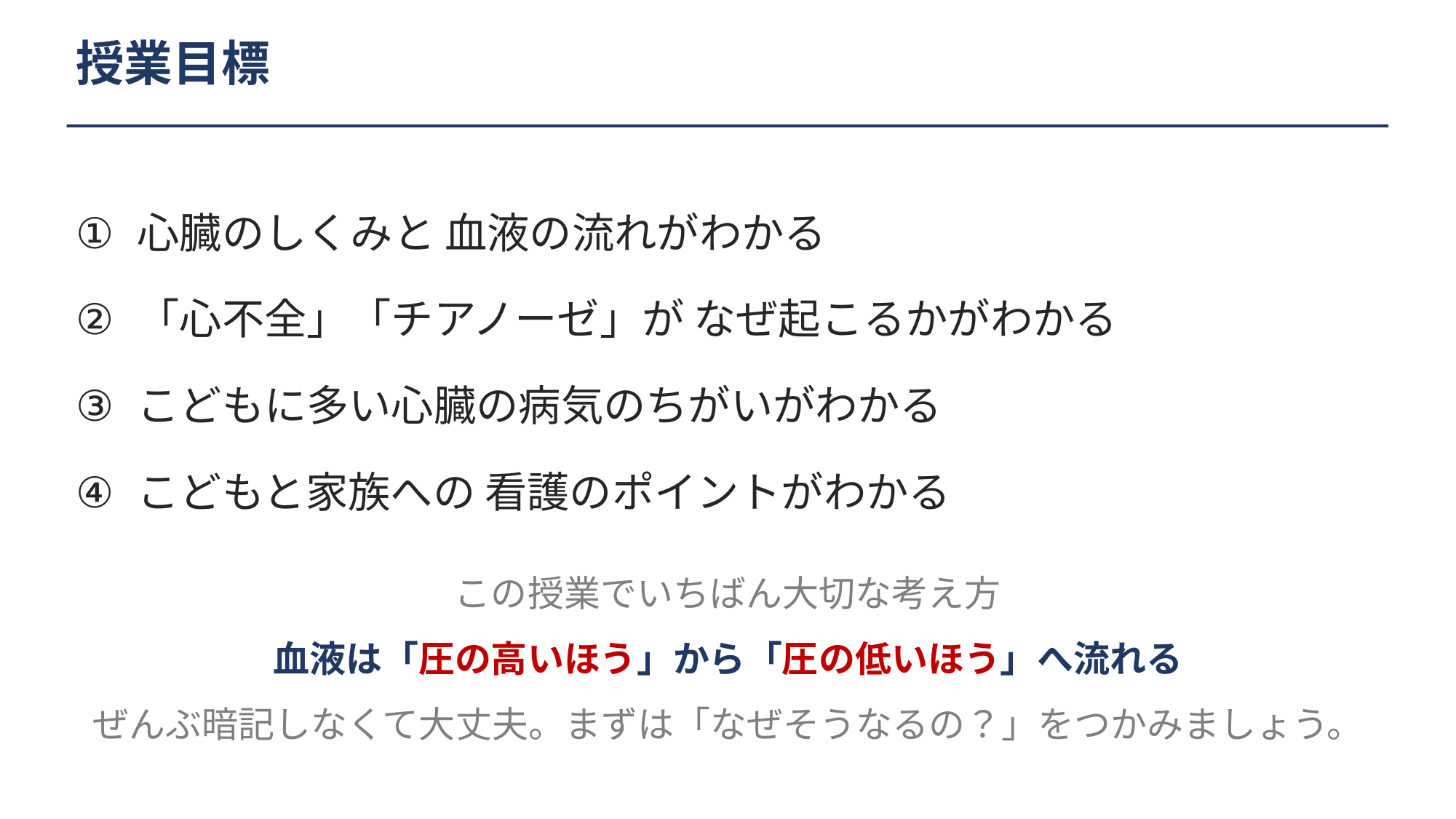

授業目標

心臓のしくみと 血液の流れがわかる
「心不全」「チアノーゼ」が なぜ起こるかがわかる
こどもに多い心臓の病気のちがいがわかる
こどもと家族への 看護のポイントがわかる
この授業でいちばん大切な考え方
血液は「圧の高いほう」から「圧の低いほう」へ流れる
ぜんぶ暗記しなくて大丈夫。まずは「なぜそうなるの？」をつかみましょう。